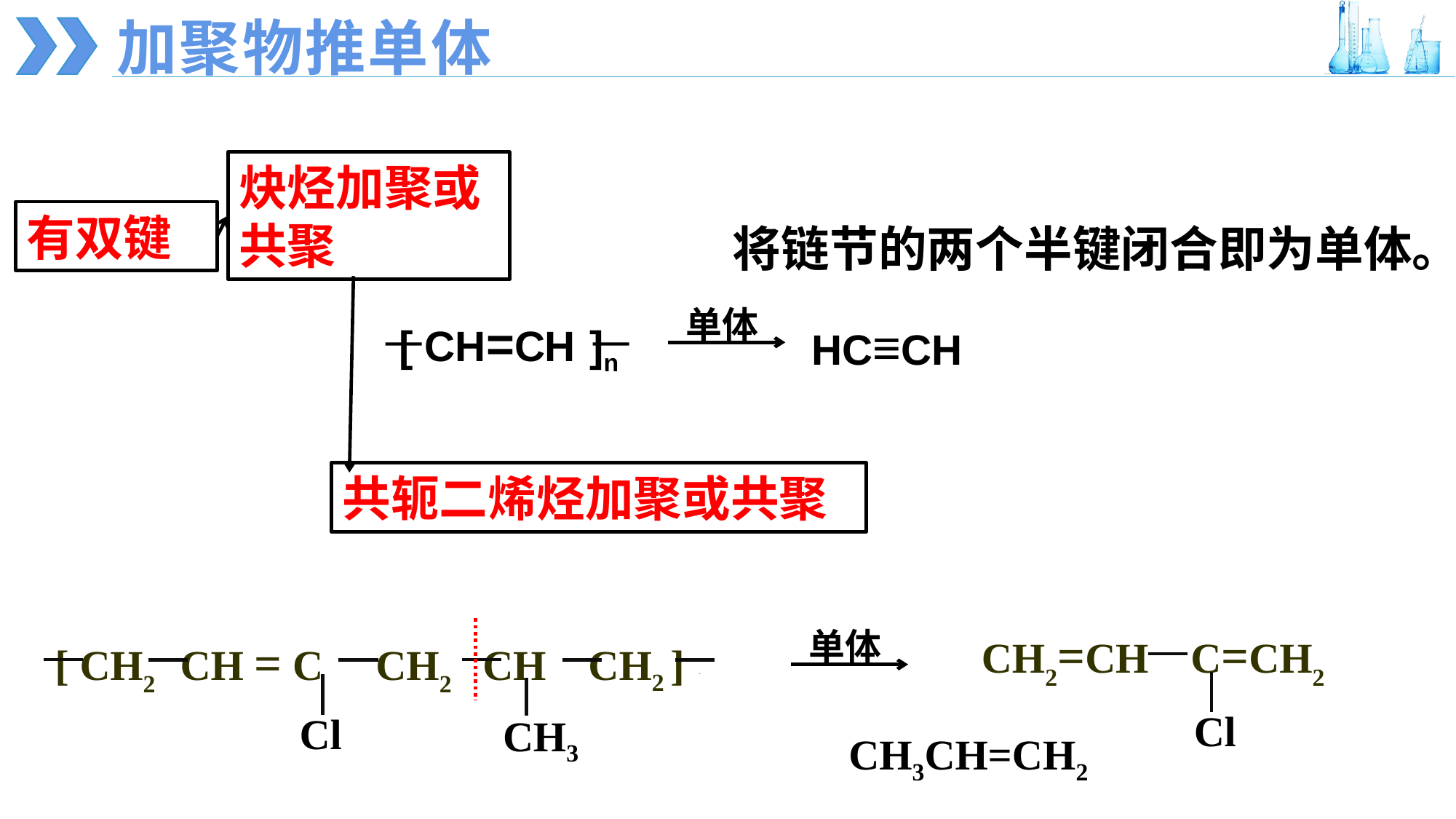

加聚物推单体
炔烃加聚或共聚
将链节的两个半键闭合即为单体。
有双键
单体
[ CH=CH  ]n

HC≡CH
共轭二烯烃加聚或共聚
单体
   CH2=CH    C=CH2
Cl
[ CH2    CH = C     CH2     CH    CH2 ]
n
Cl
CH3
CH3CH=CH2